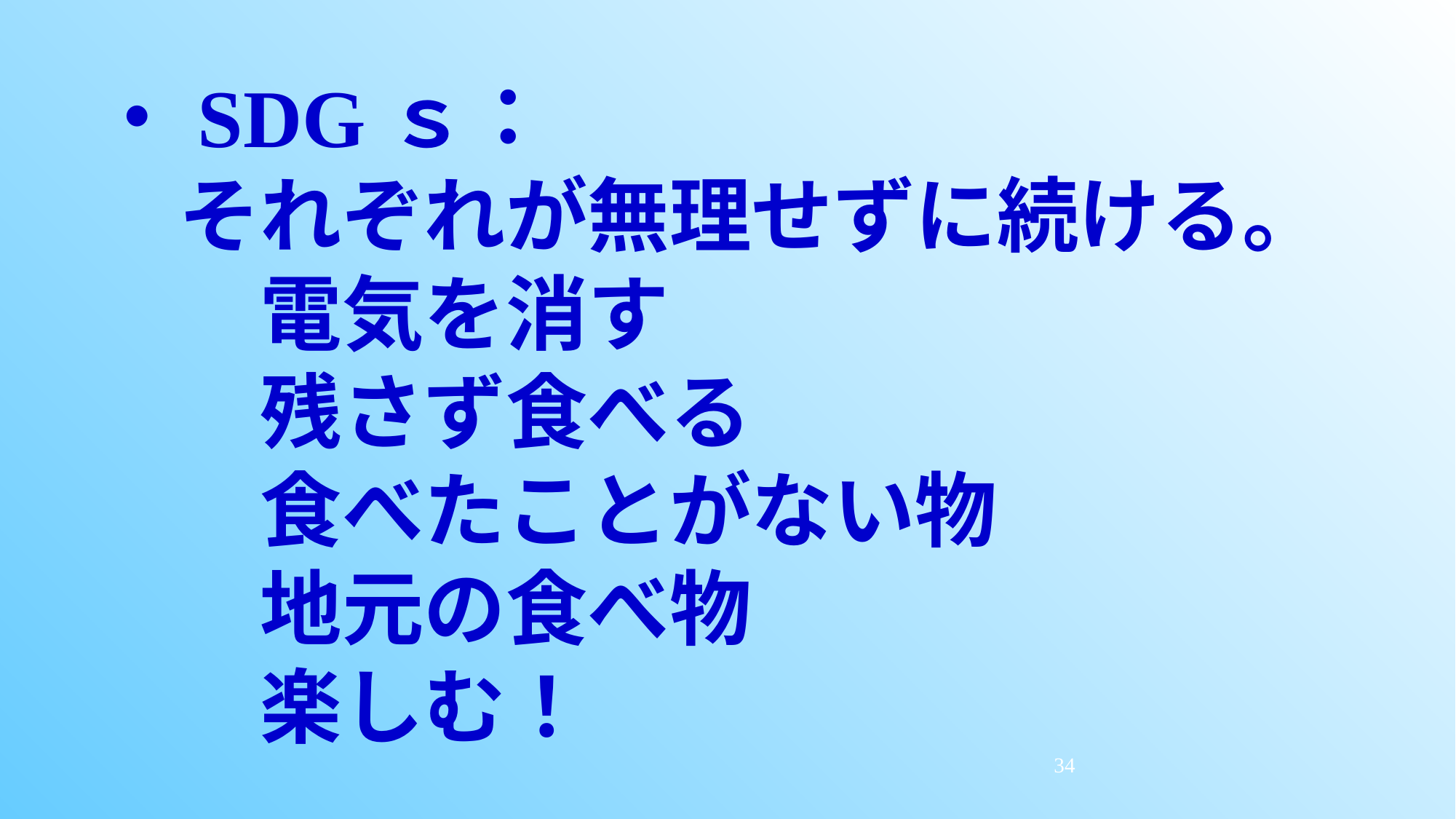

・SDGｓ：
　それぞれが無理せずに続ける。
　　電気を消す
　　残さず食べる
　　食べたことがない物
　　地元の食べ物
　　楽しむ！
34